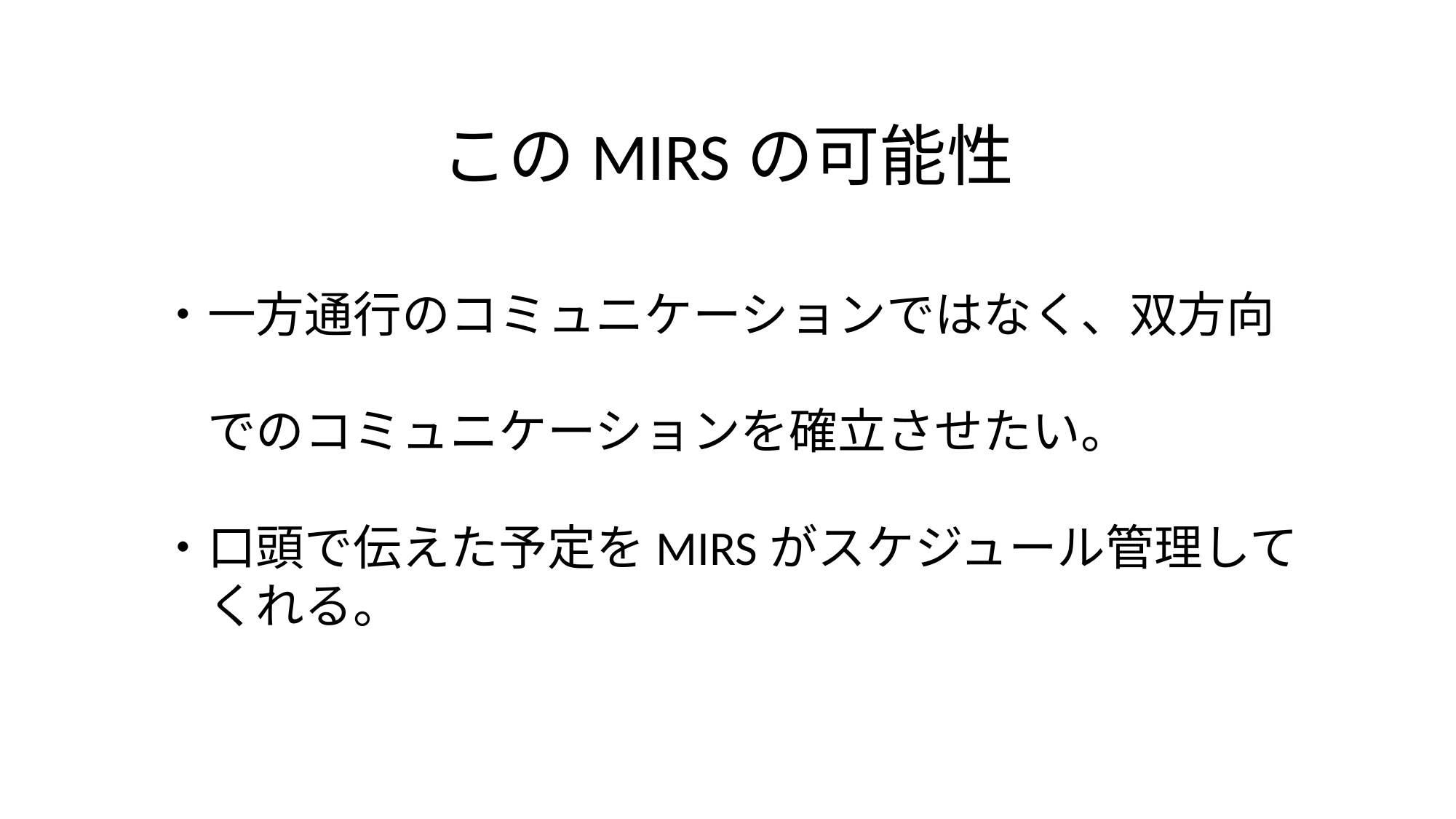

# このMIRSの可能性
・一方通行のコミュニケーションではなく、双方向
　でのコミュニケーションを確立させたい。

・口頭で伝えた予定をMIRSがスケジュール管理して
　くれる。